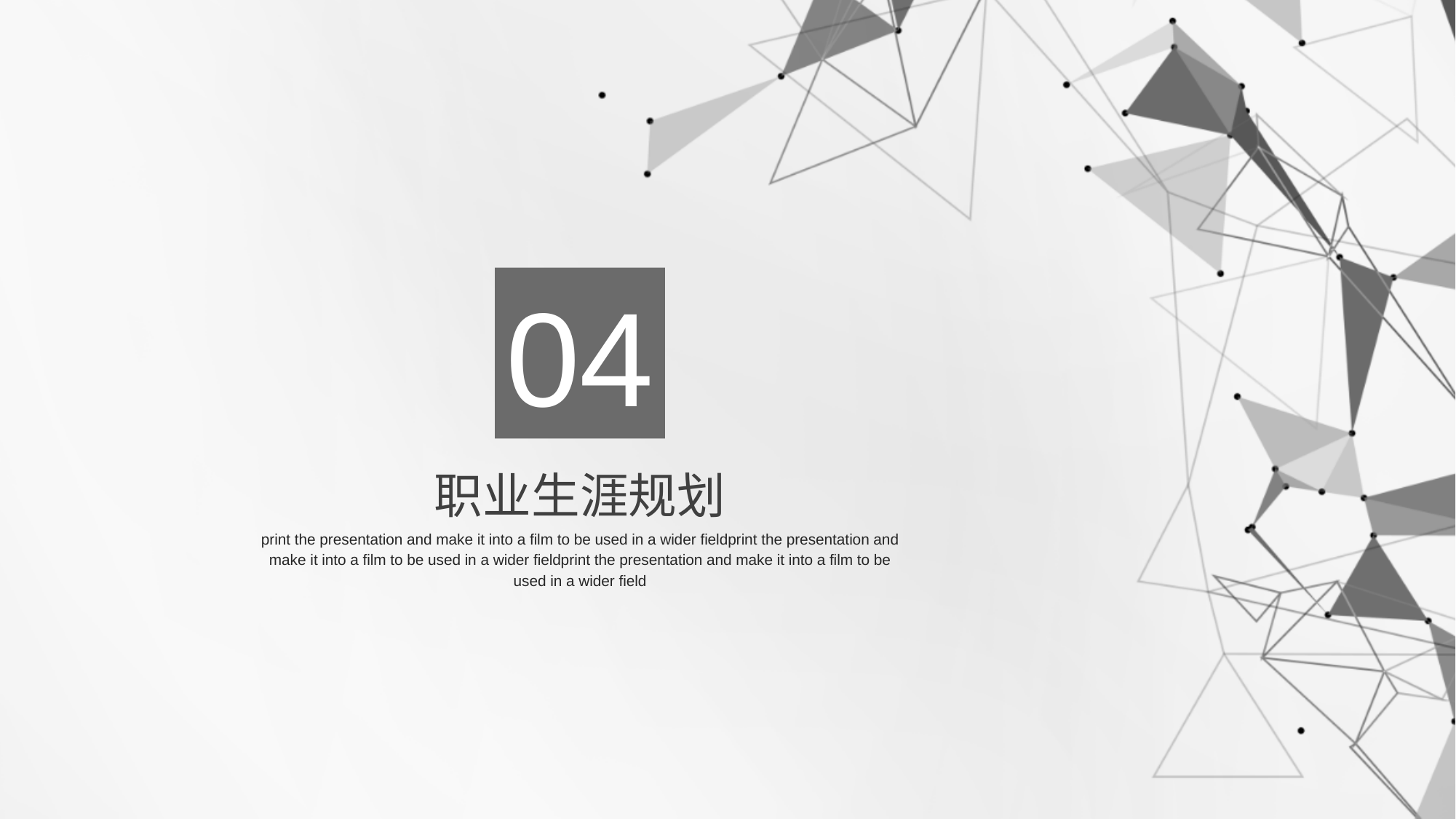

04
职业生涯规划
print the presentation and make it into a film to be used in a wider fieldprint the presentation and make it into a film to be used in a wider fieldprint the presentation and make it into a film to be used in a wider field